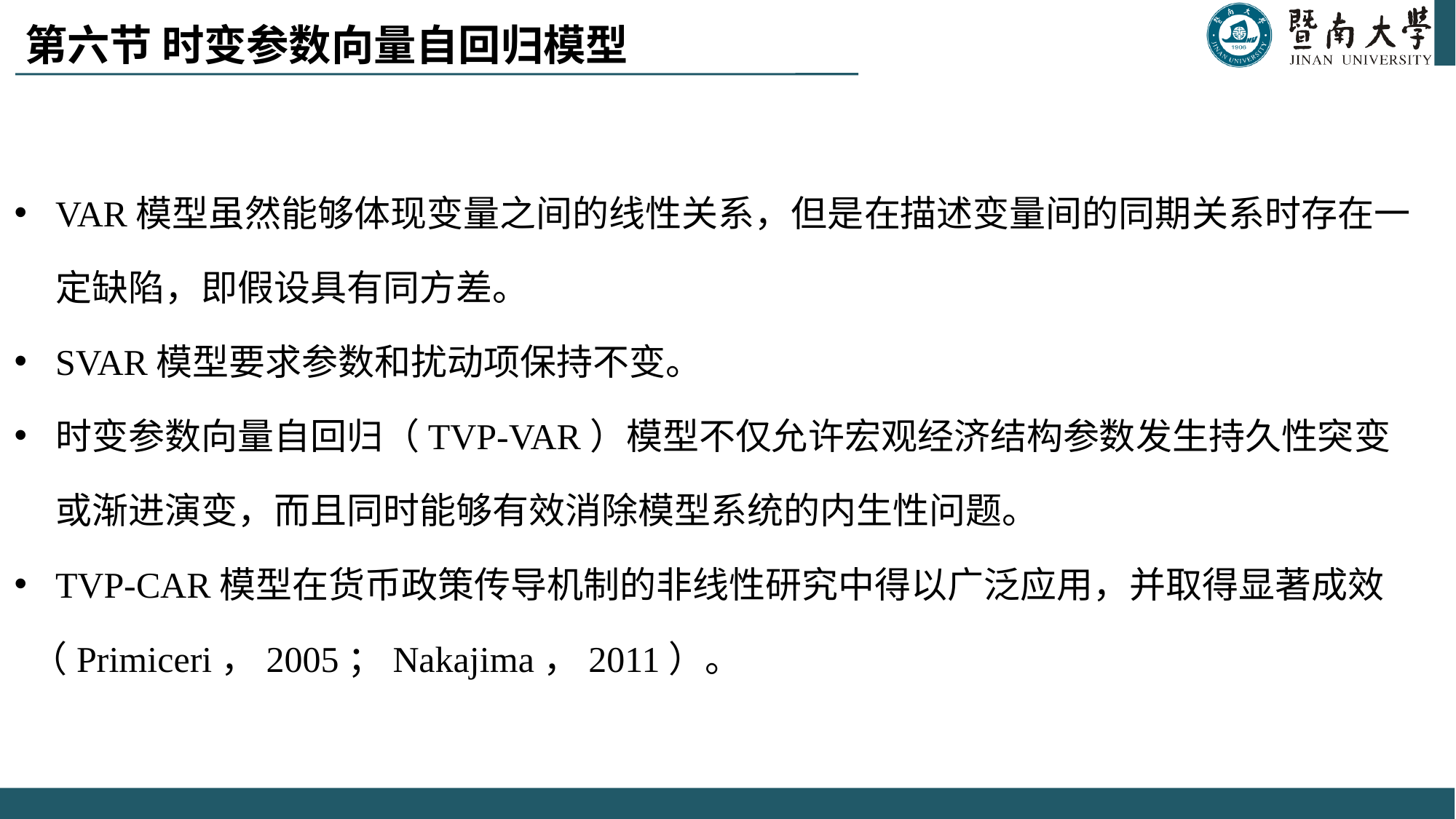

# 第六节 时变参数向量自回归模型

VAR模型虽然能够体现变量之间的线性关系，但是在描述变量间的同期关系时存在一定缺陷，即假设具有同方差。
SVAR模型要求参数和扰动项保持不变。
时变参数向量自回归（TVP-VAR）模型不仅允许宏观经济结构参数发生持久性突变或渐进演变，而且同时能够有效消除模型系统的内生性问题。
TVP-CAR模型在货币政策传导机制的非线性研究中得以广泛应用，并取得显著成效
 （Primiceri，2005；Nakajima，2011）。